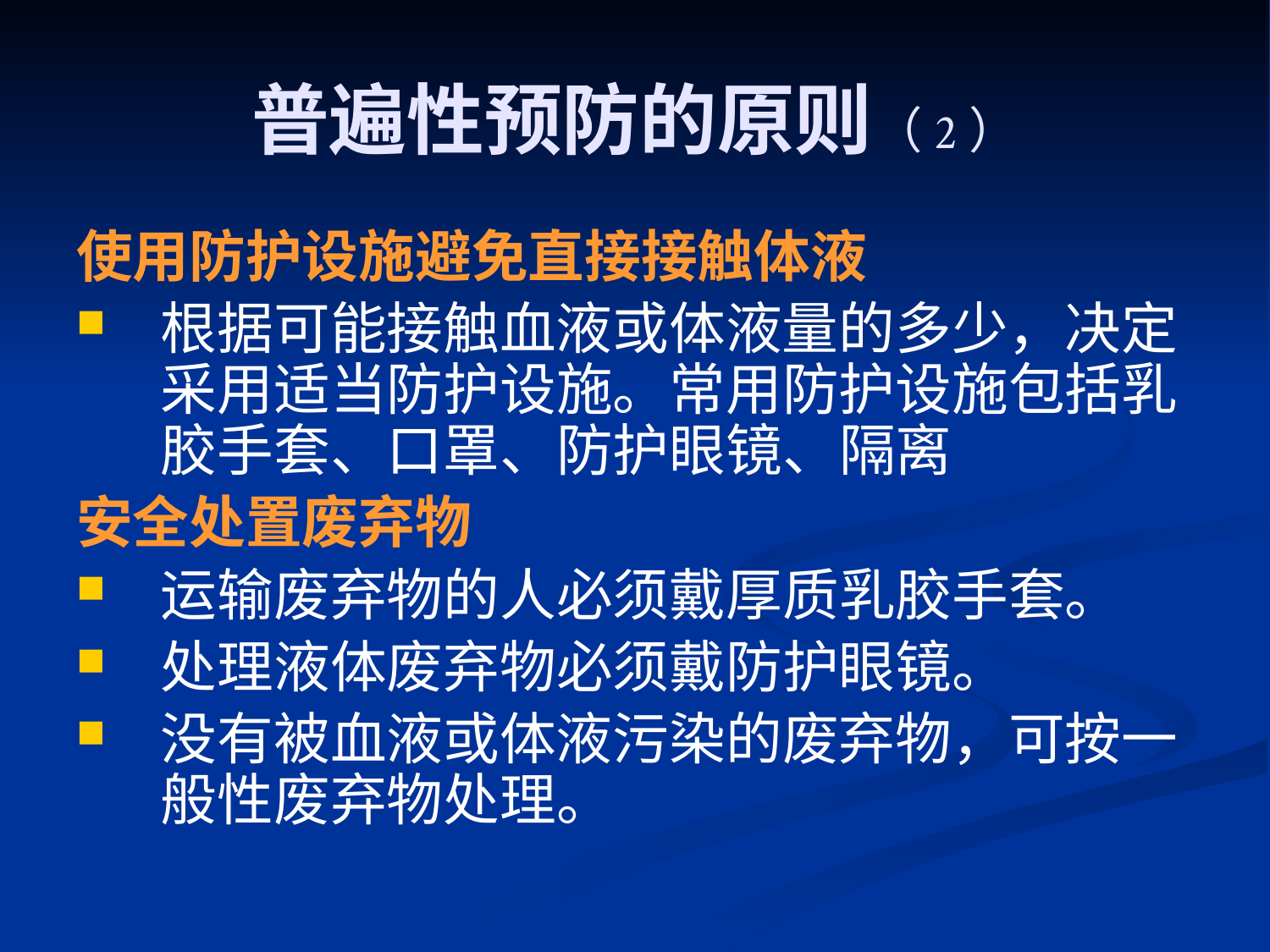

# 普遍性预防的原则（2）
使用防护设施避免直接接触体液
根据可能接触血液或体液量的多少，决定采用适当防护设施。常用防护设施包括乳胶手套、口罩、防护眼镜、隔离
安全处置废弃物
运输废弃物的人必须戴厚质乳胶手套。
处理液体废弃物必须戴防护眼镜。
没有被血液或体液污染的废弃物，可按一般性废弃物处理。